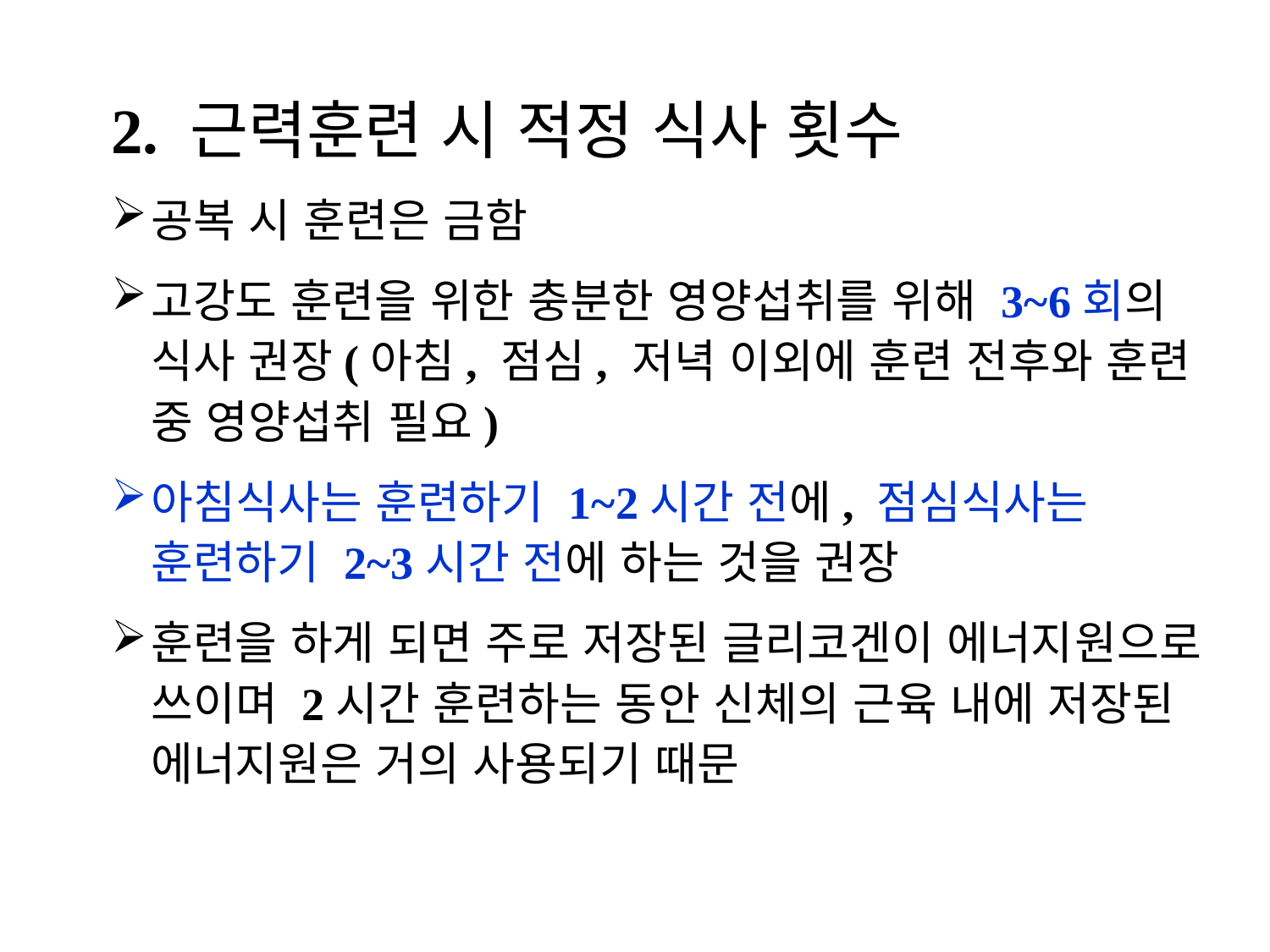

2. 근력훈련 시 적정 식사 횟수
공복 시 훈련은 금함
고강도 훈련을 위한 충분한 영양섭취를 위해 3~6회의 식사 권장(아침, 점심, 저녁 이외에 훈련 전후와 훈련 중 영양섭취 필요)
아침식사는 훈련하기 1~2시간 전에, 점심식사는 훈련하기 2~3시간 전에 하는 것을 권장
훈련을 하게 되면 주로 저장된 글리코겐이 에너지원으로 쓰이며 2시간 훈련하는 동안 신체의 근육 내에 저장된 에너지원은 거의 사용되기 때문